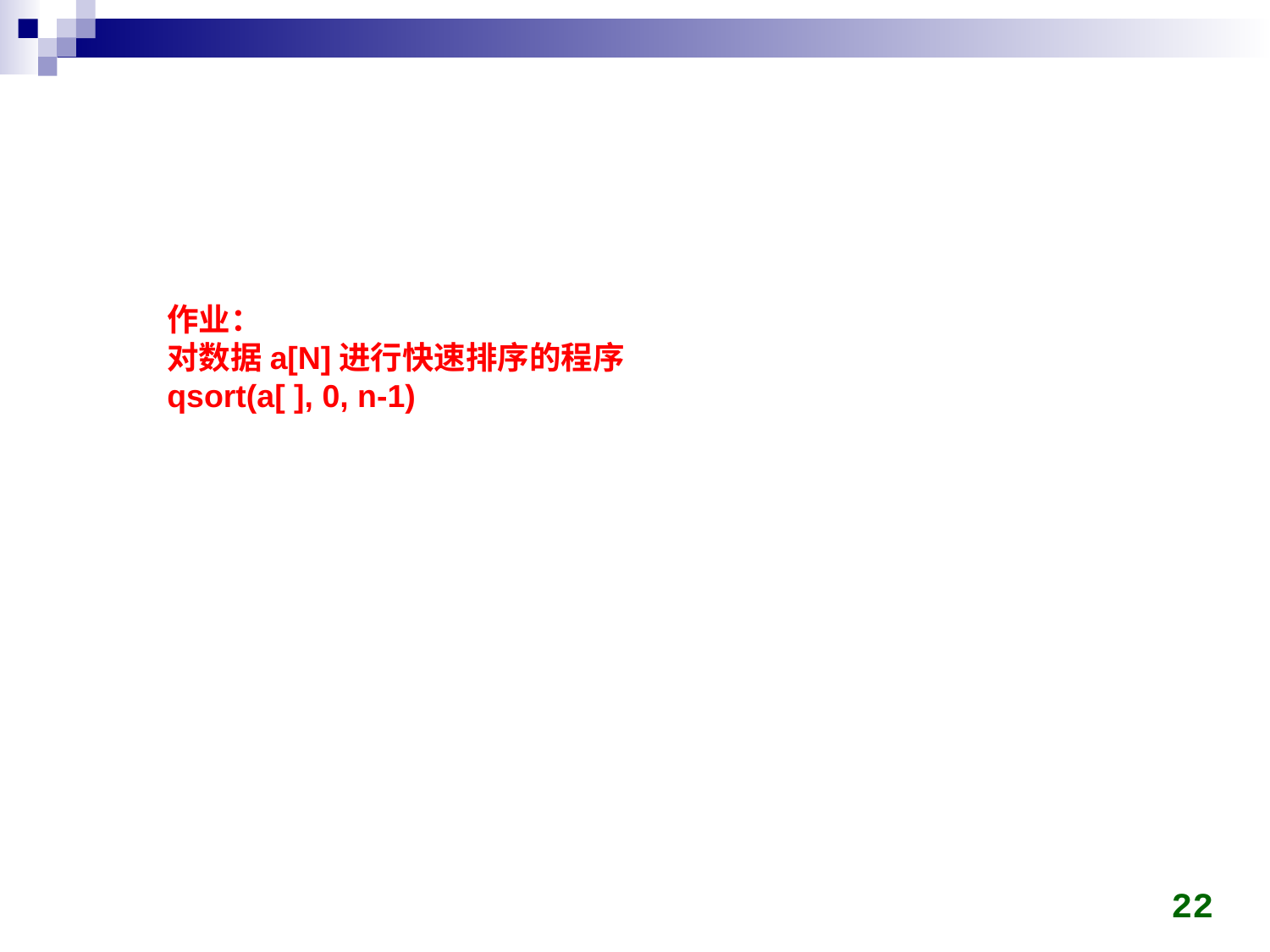

作业：
对数据a[N]进行快速排序的程序
qsort(a[ ], 0, n-1)
22